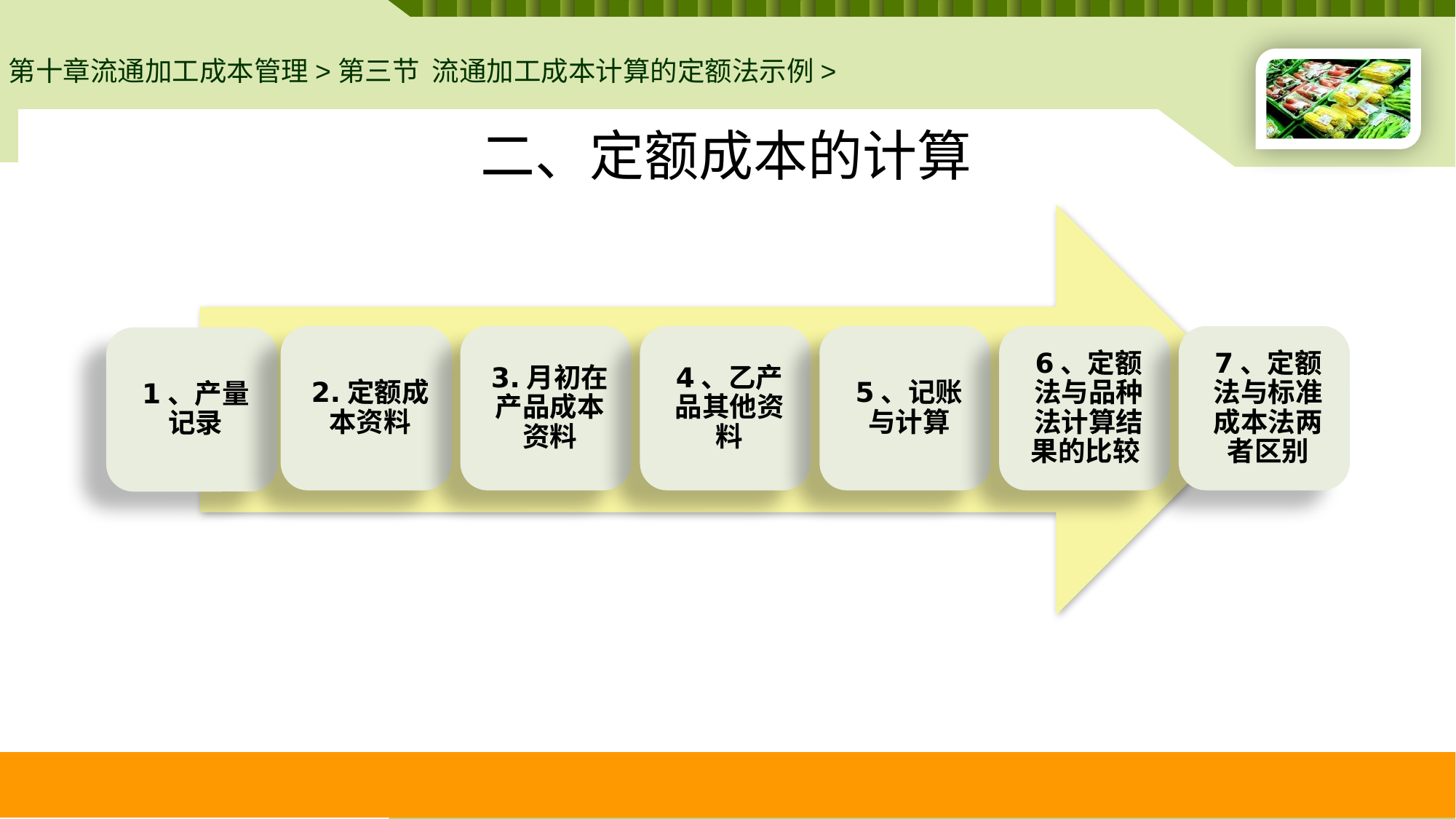

第十章流通加工成本管理>第三节  流通加工成本计算的定额法示例>
# 二、定额成本的计算
1、产量记录
2.定额成本资料
3.月初在产品成本资料
4、乙产品其他资料
5、记账与计算
6、定额法与品种法计算结果的比较
7、定额法与标准成本法两者区别